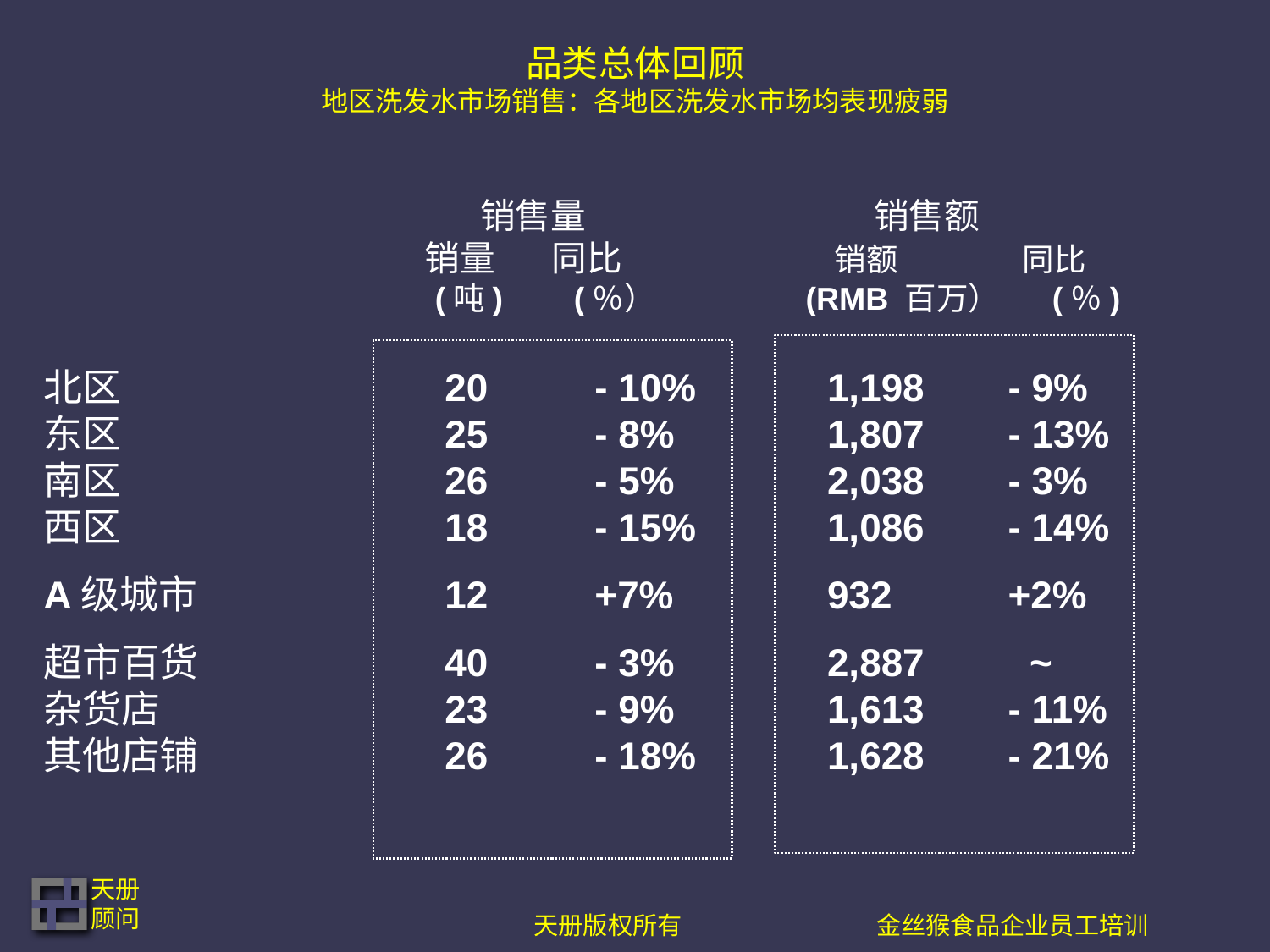

# 品类总体回顾 地区洗发水市场销售：各地区洗发水市场均表现疲弱
			      销售量		       销售额
	                      	销量	同比         	    销额              同比
                                            (吨)        (％）         	(RMB 百万）     (％)

北区			 20 	    - 10%	  1,198	       - 9%
东区			 25 	    - 8%	  	  1,807	       - 13%
南区			 26 	    - 5%	  	  2,038	       - 3%
西区			 18 	    - 15%	  1,086	       - 14%

A级城市		 12 	    +7% 	  932 	       +2%

超市百货		 40 	    - 3%	  	  2,887	         ~
杂货店			 23 	    - 9%	  	  1,613	       - 11%
其他店铺		 26 	    - 18%	  1,628	       - 21%

24